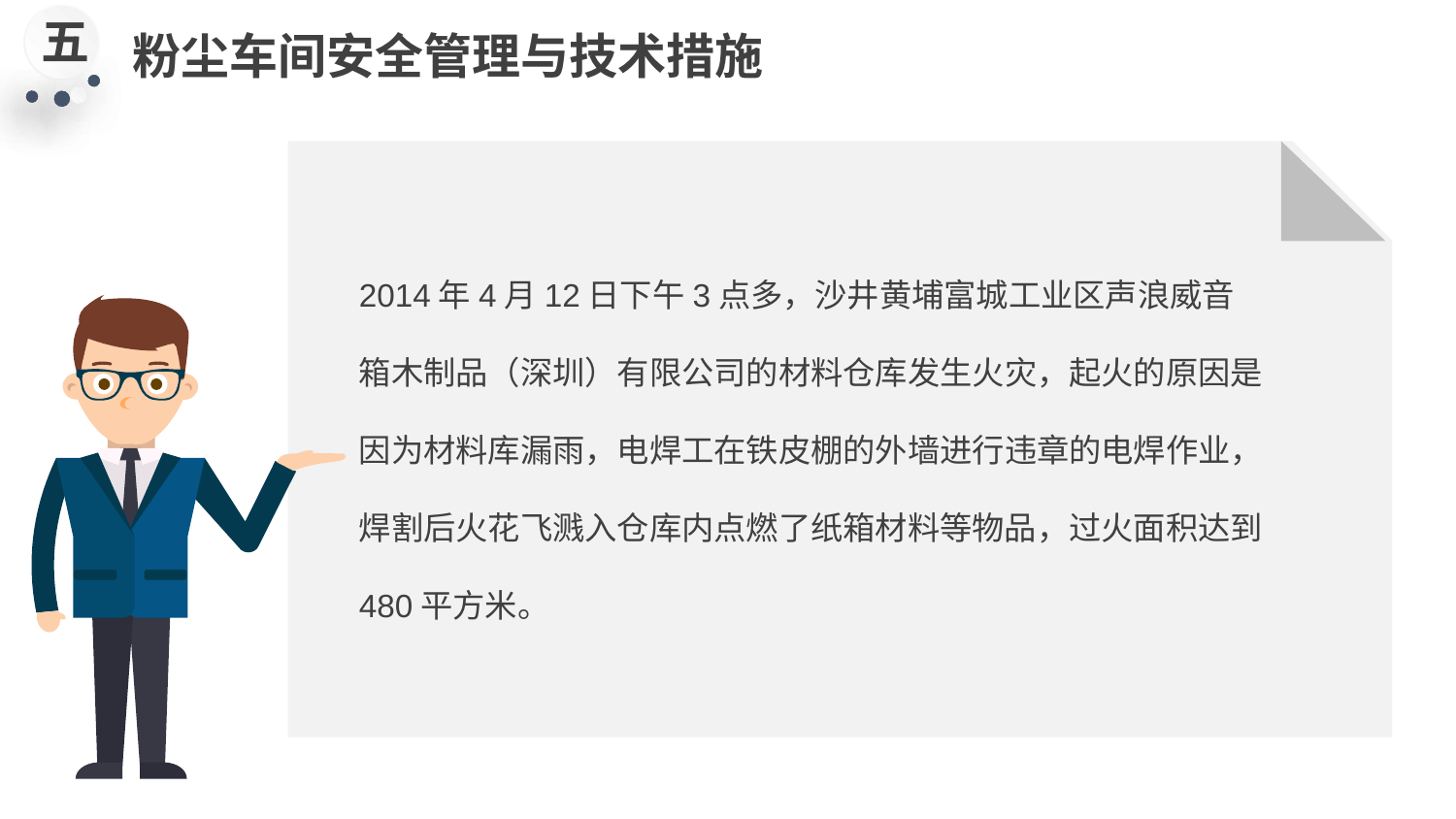

五
粉尘车间安全管理与技术措施

2014年4月12日下午3点多，沙井黄埔富城工业区声浪威音箱木制品（深圳）有限公司的材料仓库发生火灾，起火的原因是因为材料库漏雨，电焊工在铁皮棚的外墙进行违章的电焊作业，焊割后火花飞溅入仓库内点燃了纸箱材料等物品，过火面积达到480平方米。